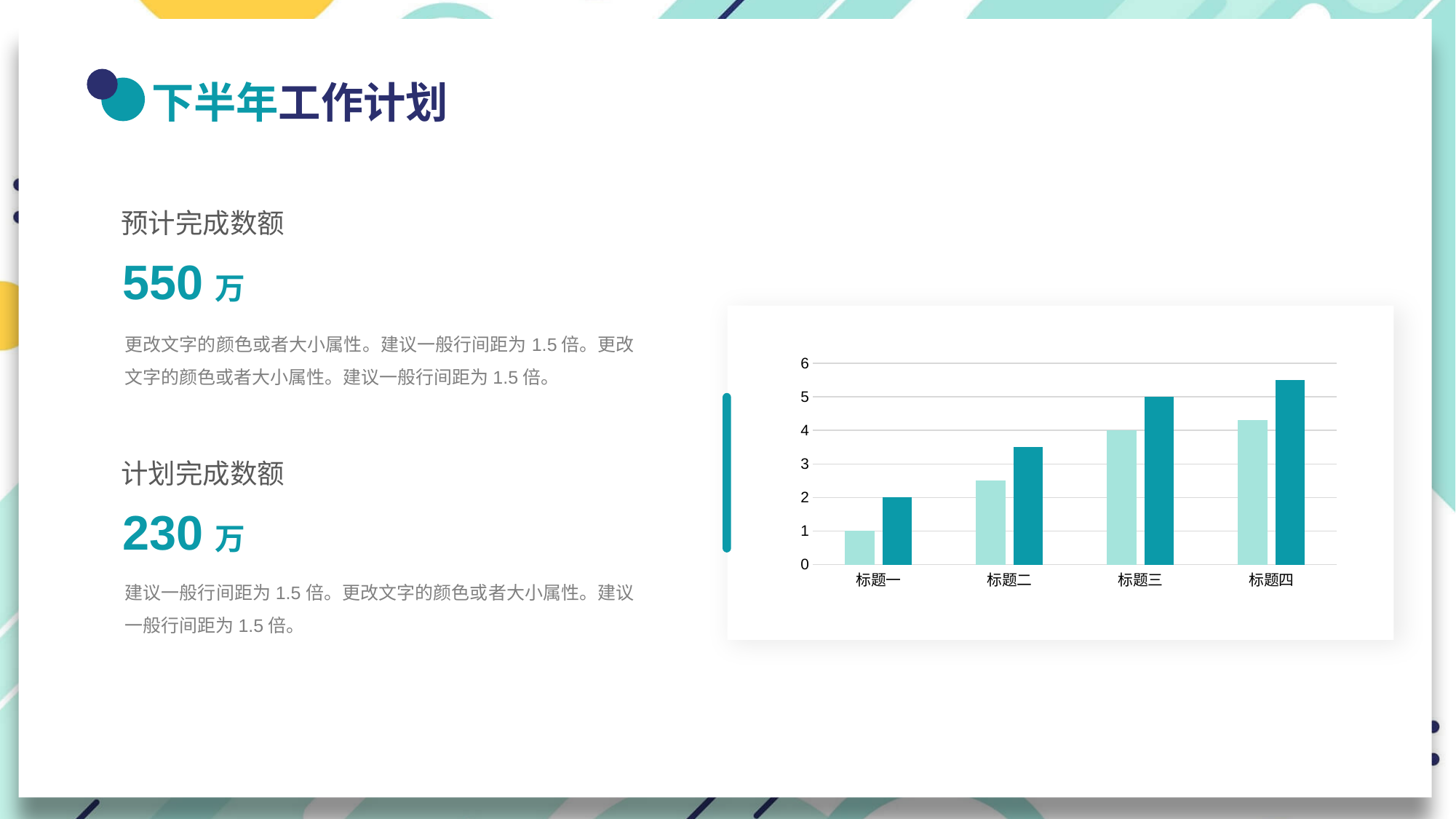

下半年工作计划

预计完成数额
550万
更改文字的颜色或者大小属性。建议一般行间距为1.5倍。更改文字的颜色或者大小属性。建议一般行间距为1.5倍。

### Chart

| Category | Series 1 | Series 2 |
|---|---|---|
| 标题一 | 1.0 | 2.0 |
| 标题二 | 2.5 | 3.5 |
| 标题三 | 4.0 | 5.0 |
| 标题四 | 4.3 | 5.5 |
计划完成数额
230万
建议一般行间距为1.5倍。更改文字的颜色或者大小属性。建议一般行间距为1.5倍。